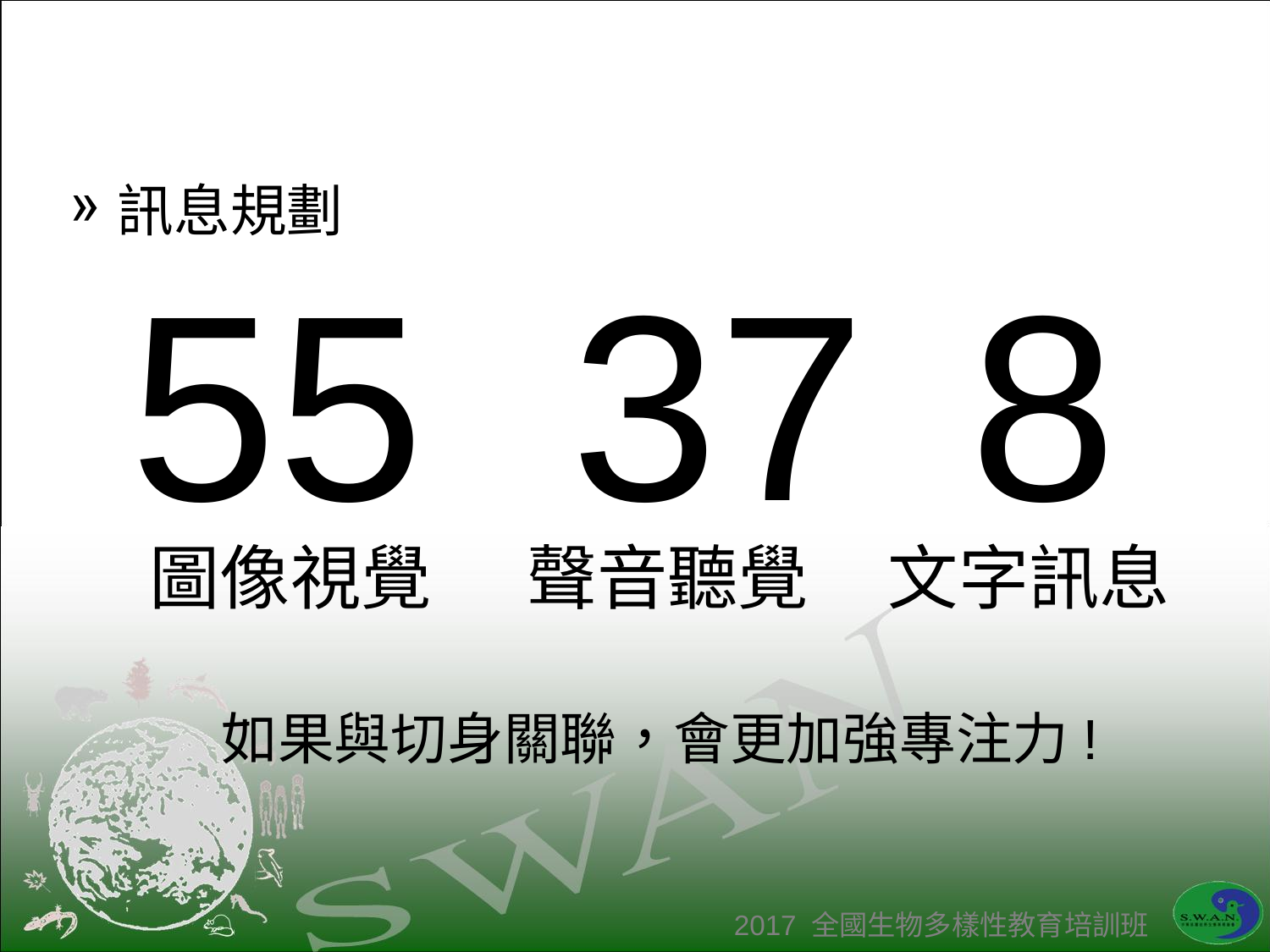

訊息規劃

55  37   8
# 圖像視覺      聲音聽覺     文字訊息 如果與切身關聯，會更加強專注力!